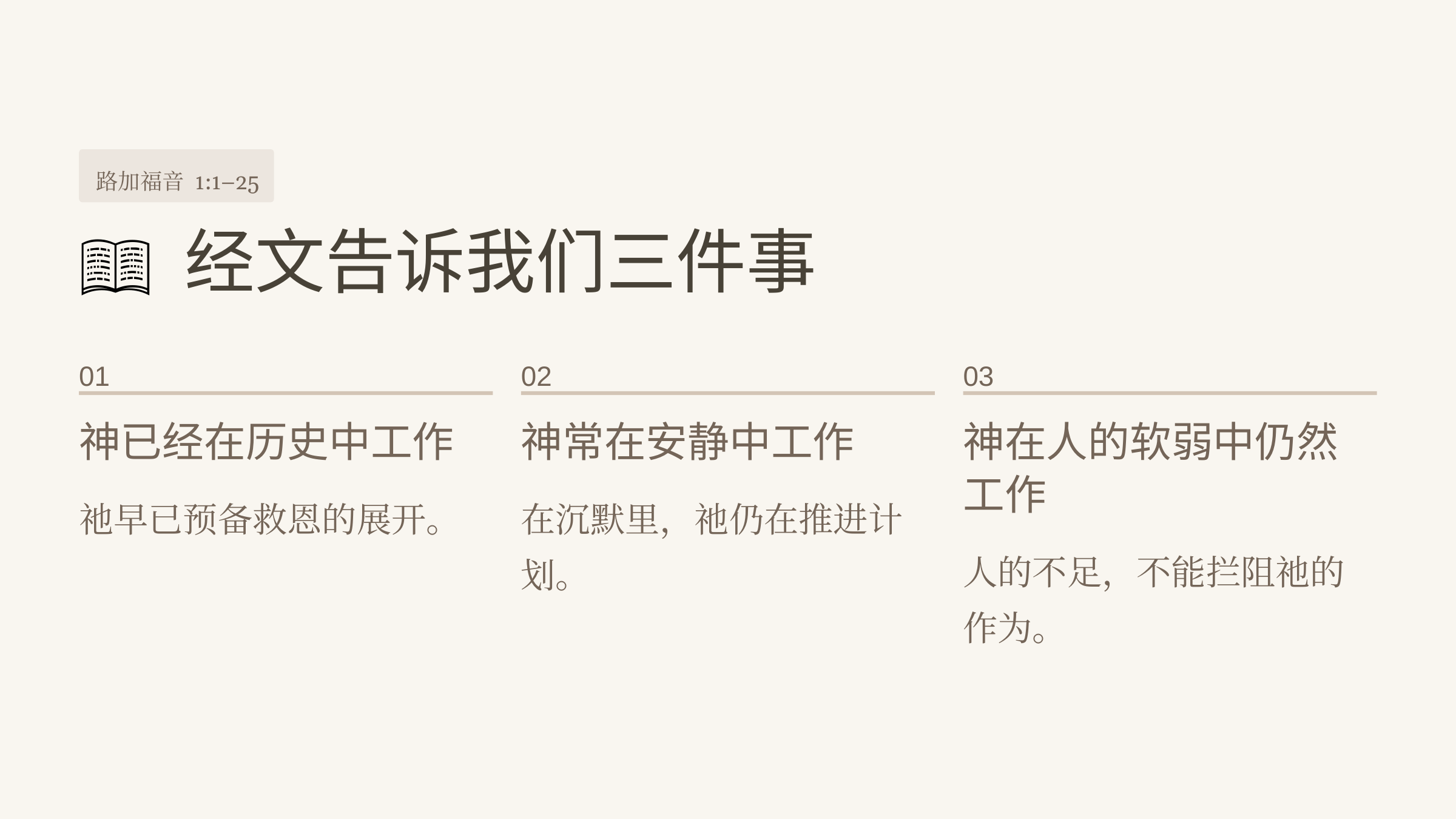

路加福音 1:1–25
📖 经文告诉我们三件事
01
02
03

神已经在历史中工作
神常在安静中工作
神在人的软弱中仍然工作
祂早已预备救恩的展开。
在沉默里，祂仍在推进计划。
人的不足，不能拦阻祂的作为。